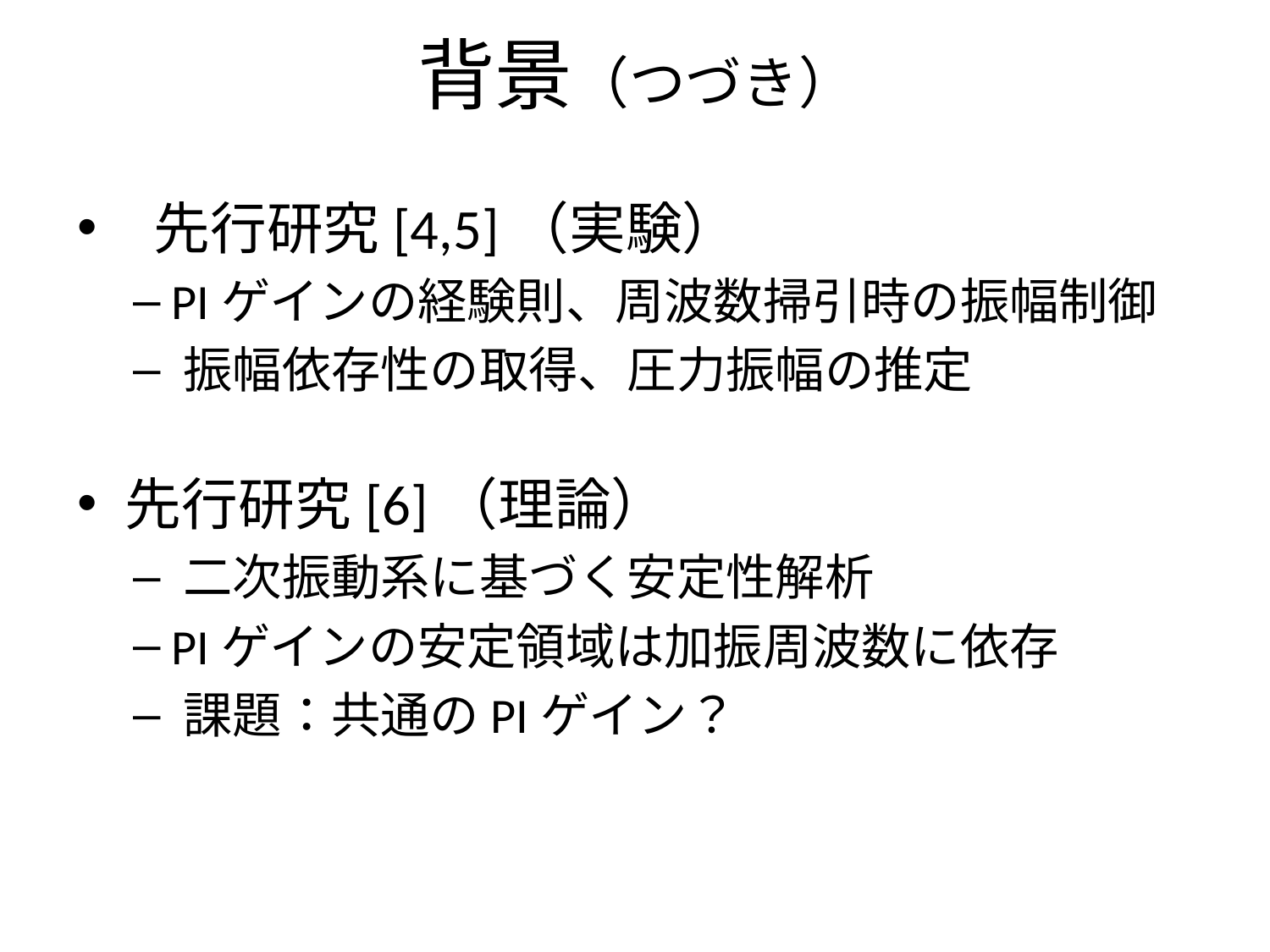

背景（つづき）
　先行研究[4,5]（実験）
 PIゲインの経験則、周波数掃引時の振幅制御
 振幅依存性の取得、圧力振幅の推定

先行研究[6]（理論）
 二次振動系に基づく安定性解析
 PIゲインの安定領域は加振周波数に依存
 課題：共通のPIゲイン？